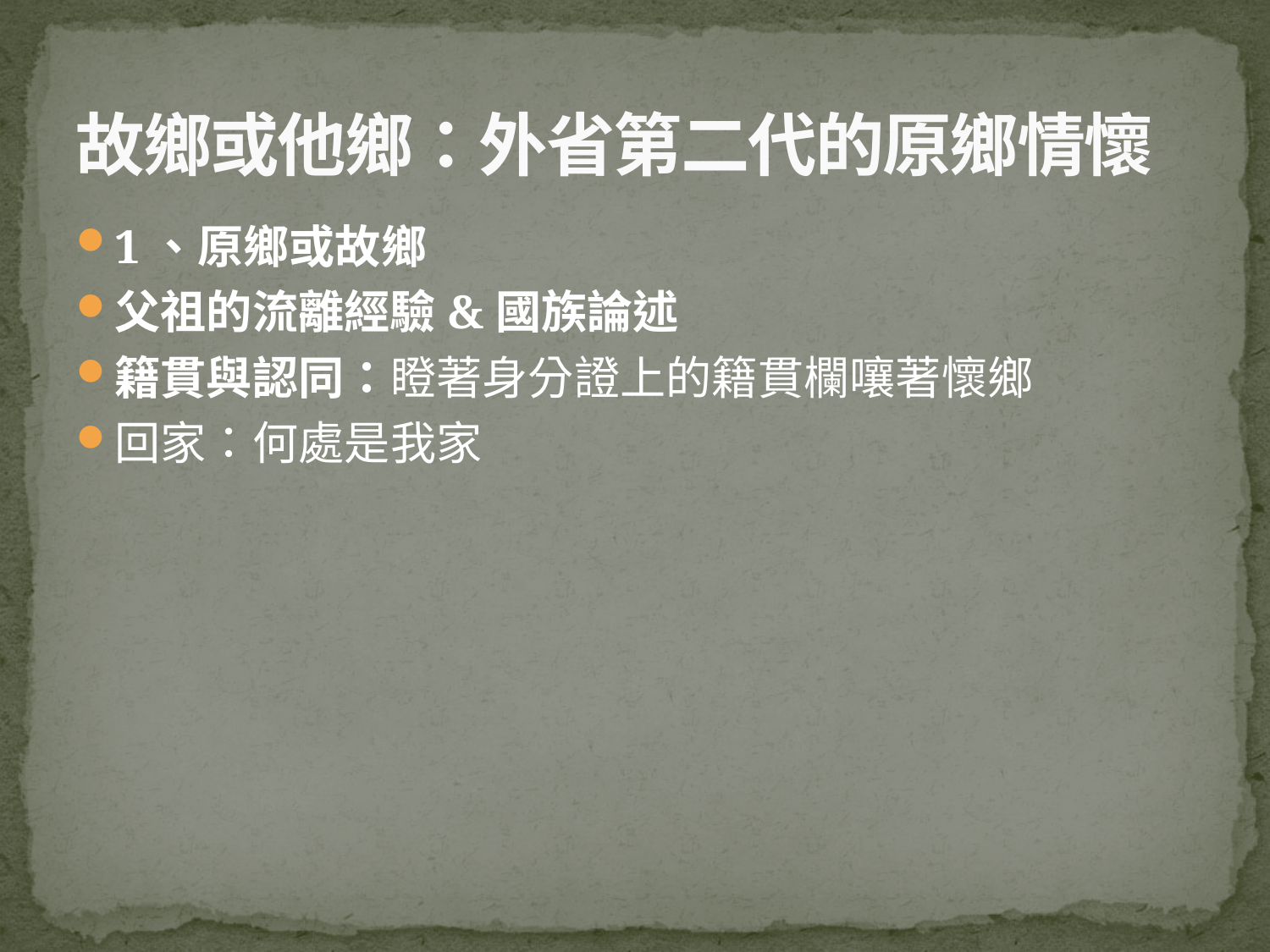

# 故鄉或他鄉：外省第二代的原鄉情懷
1、原鄉或故鄉
父祖的流離經驗&國族論述
籍貫與認同：瞪著身分證上的籍貫欄嚷著懷鄉
回家：何處是我家